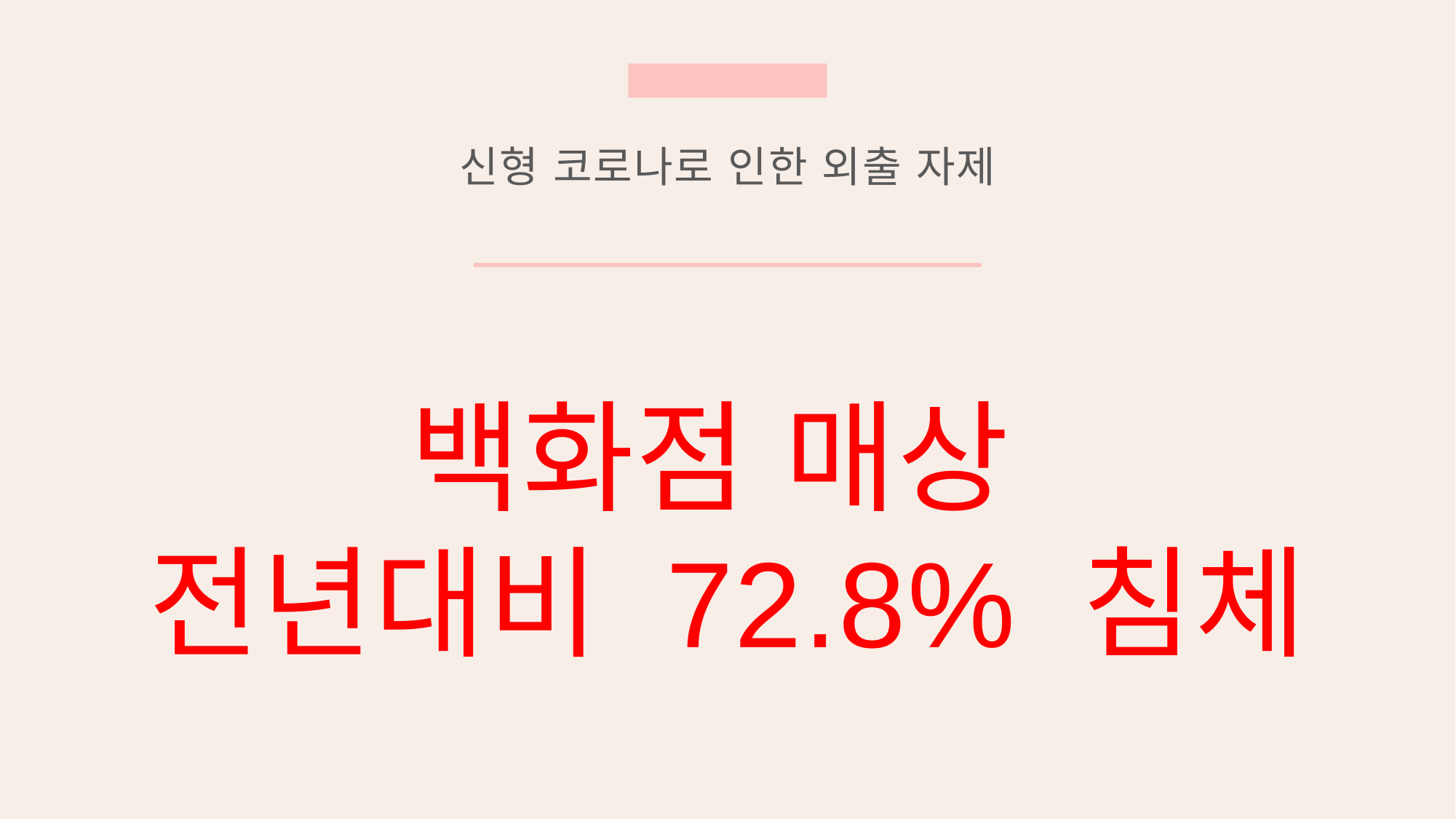

신형 코로나로 인한 외출 자제
백화점 매상
전년대비 72.8% 침체